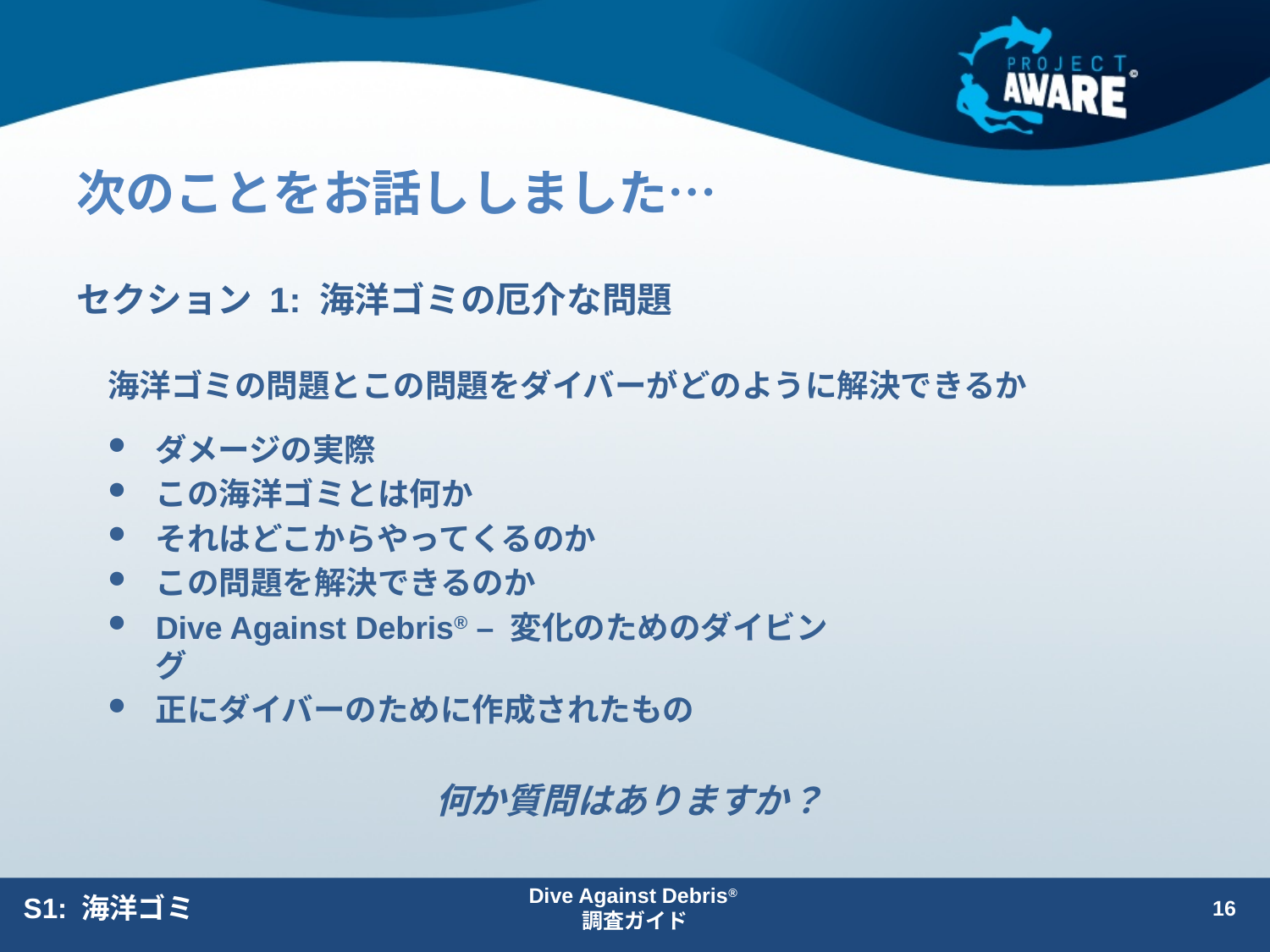

# 次のことをお話ししました…
セクション 1: 海洋ゴミの厄介な問題

海洋ゴミの問題とこの問題をダイバーがどのように解決できるか
ダメージの実際
この海洋ゴミとは何か
それはどこからやってくるのか
この問題を解決できるのか
Dive Against Debris® – 変化のためのダイビング
正にダイバーのために作成されたもの
何か質問はありますか？

Dive Against Debris®
調査ガイド
16
S1: 海洋ゴミ